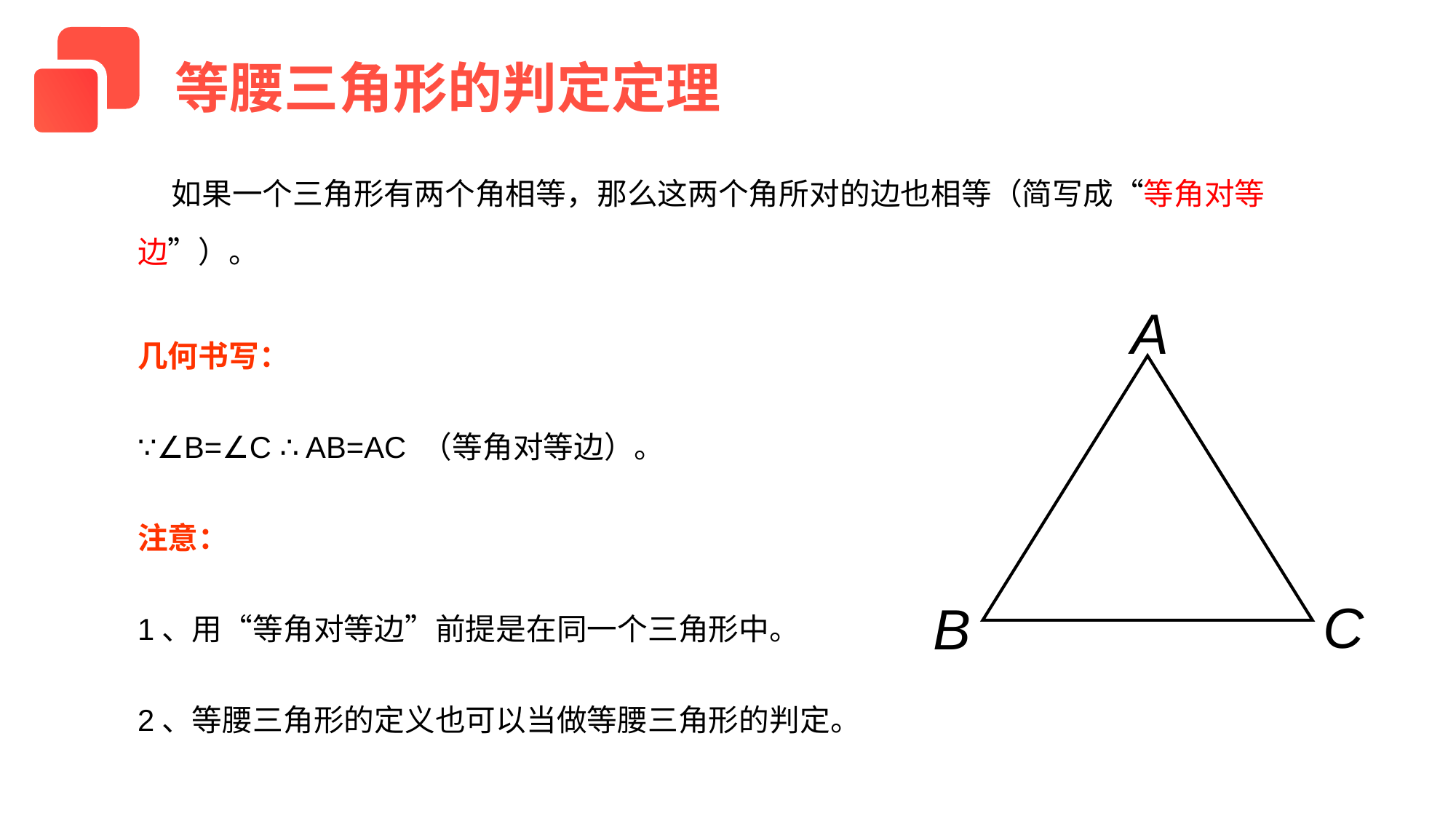

等腰三角形的判定定理
  如果一个三角形有两个角相等，那么这两个角所对的边也相等（简写成“等角对等边”）。
几何书写：
∵∠B=∠C ∴ AB=AC （等角对等边）。
注意：
1、用“等角对等边”前提是在同一个三角形中。
2、等腰三角形的定义也可以当做等腰三角形的判定。
A

C
B